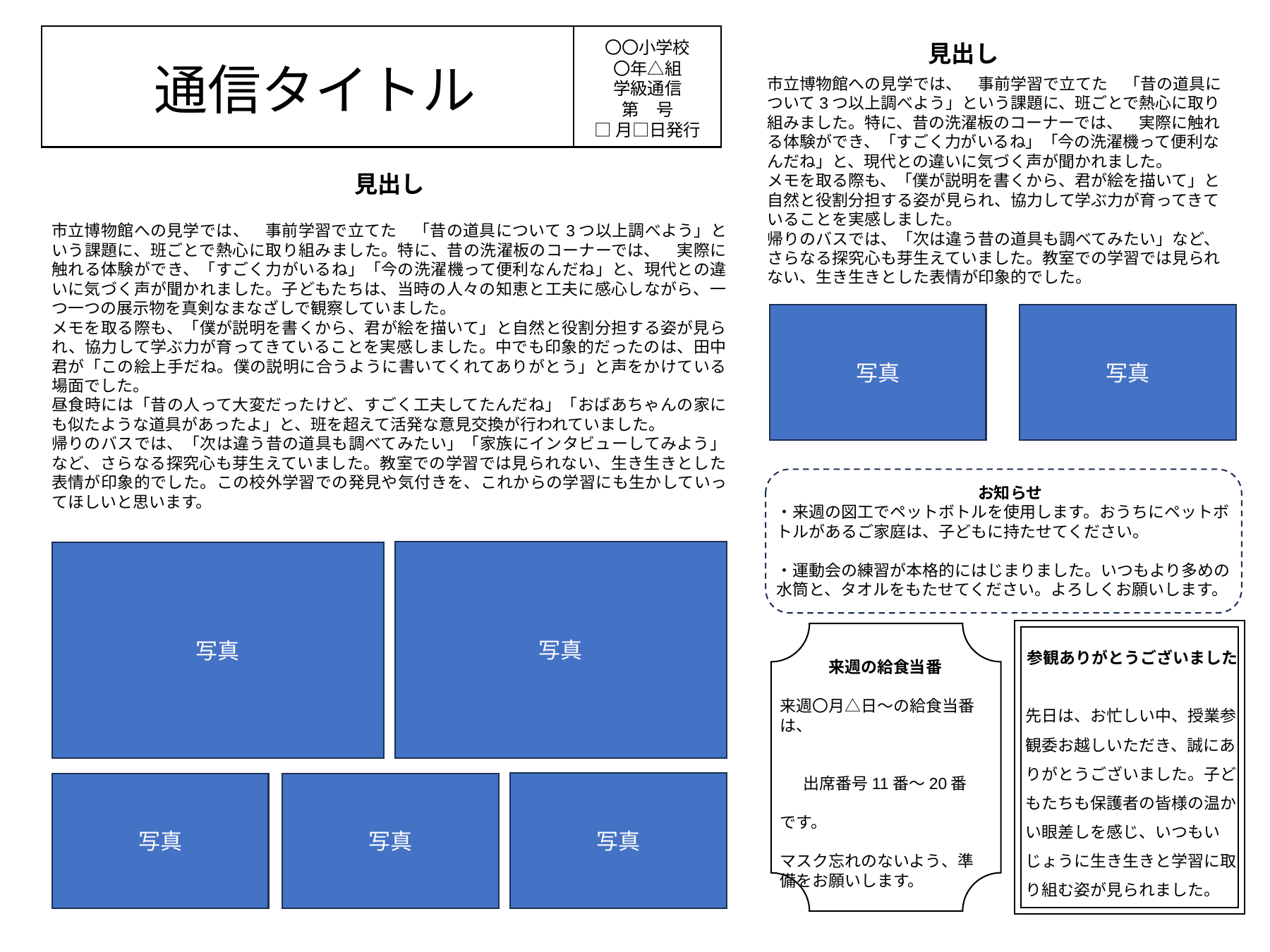

〇〇小学校
〇年△組
学級通信
第　号
□月□日発行
見出し
通信タイトル
市立博物館への見学では、　事前学習で立てた　「昔の道具について3つ以上調べよう」という課題に、班ごとで熱心に取り組みました。特に、昔の洗濯板のコーナーでは、　実際に触れる体験ができ、「すごく力がいるね」「今の洗濯機って便利なんだね」と、現代との違いに気づく声が聞かれました。
メモを取る際も、「僕が説明を書くから、君が絵を描いて」と自然と役割分担する姿が見られ、協力して学ぶ力が育ってきていることを実感しました。
帰りのバスでは、「次は違う昔の道具も調べてみたい」など、さらなる探究心も芽生えていました。教室での学習では見られない、生き生きとした表情が印象的でした。
見出し
市立博物館への見学では、　事前学習で立てた　「昔の道具について3つ以上調べよう」という課題に、班ごとで熱心に取り組みました。特に、昔の洗濯板のコーナーでは、　実際に触れる体験ができ、「すごく力がいるね」「今の洗濯機って便利なんだね」と、現代との違いに気づく声が聞かれました。子どもたちは、当時の人々の知恵と工夫に感心しながら、一つ一つの展示物を真剣なまなざしで観察していました。
メモを取る際も、「僕が説明を書くから、君が絵を描いて」と自然と役割分担する姿が見られ、協力して学ぶ力が育ってきていることを実感しました。中でも印象的だったのは、田中君が「この絵上手だね。僕の説明に合うように書いてくれてありがとう」と声をかけている場面でした。
昼食時には「昔の人って大変だったけど、すごく工夫してたんだね」「おばあちゃんの家にも似たような道具があったよ」と、班を超えて活発な意見交換が行われていました。
帰りのバスでは、「次は違う昔の道具も調べてみたい」「家族にインタビューしてみよう」など、さらなる探究心も芽生えていました。教室での学習では見られない、生き生きとした表情が印象的でした。この校外学習での発見や気付きを、これからの学習にも生かしていってほしいと思います。

写真
写真

お知らせ
・来週の図工でペットボトルを使用します。おうちにペットボトルがあるご家庭は、子どもに持たせてください。

・運動会の練習が本格的にはじまりました。いつもより多めの水筒と、タオルをもたせてください。よろしくお願いします。
写真
写真

参観ありがとうございました

先日は、お忙しい中、授業参観委お越しいただき、誠にありがとうございました。子どもたちも保護者の皆様の温かい眼差しを感じ、いつもいじょうに生き生きと学習に取り組む姿が見られました。
来週の給食当番

来週〇月△日～の給食当番は、

出席番号11番～20番

です。

マスク忘れのないよう、準備をお願いします。
写真
写真
写真